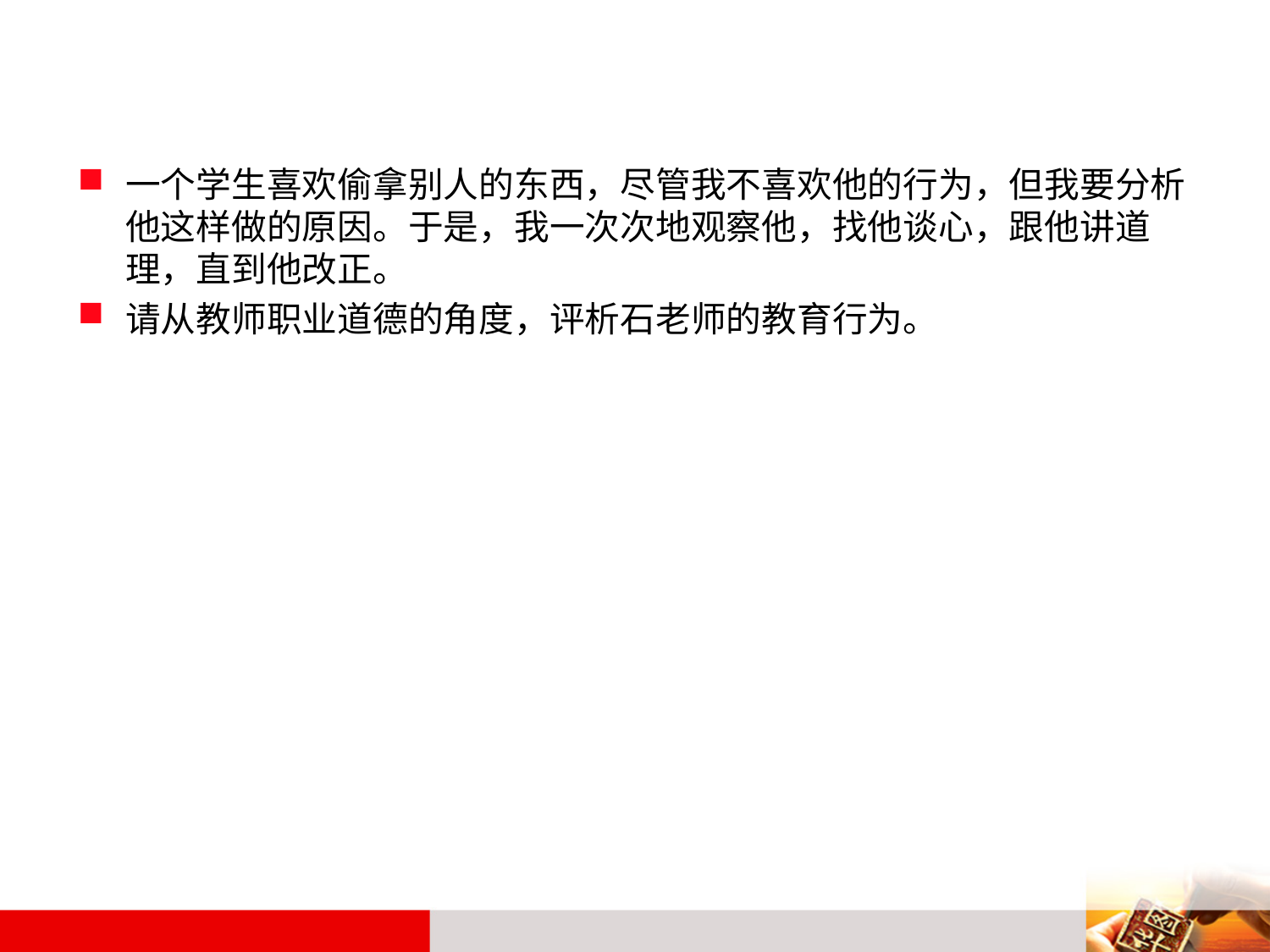

#
一个学生喜欢偷拿别人的东西，尽管我不喜欢他的行为，但我要分析他这样做的原因。于是，我一次次地观察他，找他谈心，跟他讲道理，直到他改正。
请从教师职业道德的角度，评析石老师的教育行为。